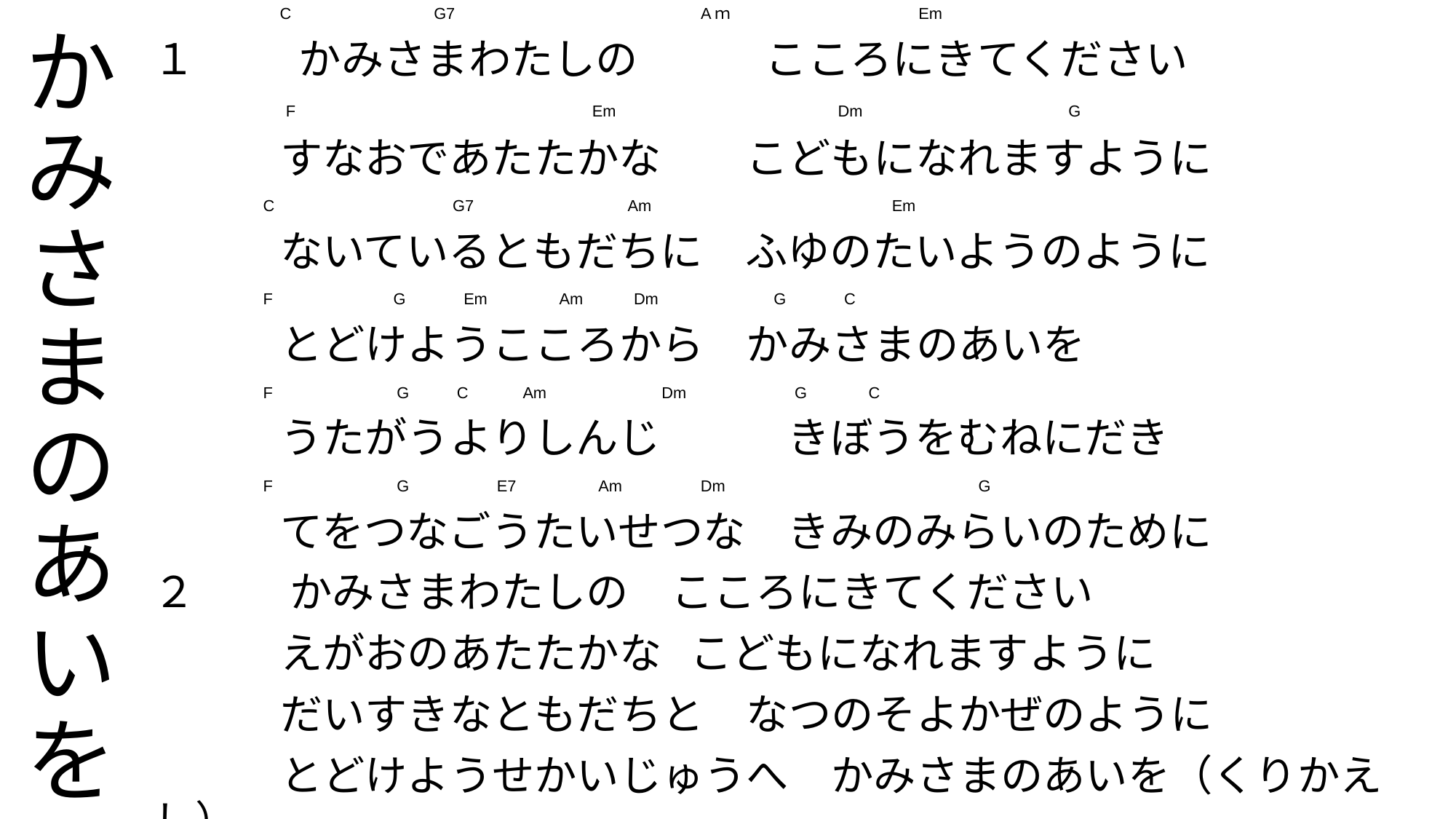

# かみさまのあいを
 　　　　　　      C　　　　　　　       G7　　　　　　　　　　　　              Aｍ　　　　　　　　　            Em
１  　　かみさまわたしの　　　こころにきてください
　　　　　　F　　　　　　　　　　　　　　　               Em　　　　　　　                              Dm　　　　　　　　　　　       G
　　　すなおであたたかな　　こどもになれますように
　　　                 C　　　　                               G7　　　　                        Am　　　　　　                                        Em
　　　ないているともだちに　ふゆのたいようのように
　　　                 F　　                   　G　          Em　              Am　        Dm　　                      G　          C
　　　とどけようこころから　かみさまのあいを
　　　                 F　　　                    G　       C　         Am　　                      Dm　                    　G　           C
　　　うたがうよりしんじ　　　きぼうをむねにだき
　　                 　F　　　                    G　　              E7　                 Am　                Dm　　　　　　　                                       G
　　　てをつなごうたいせつな　きみのみらいのために
２ 　　かみさまわたしの　こころにきてください
　　　えがおのあたたかな   こどもになれますように
　　　だいすきなともだちと　なつのそよかぜのように
　　　とどけようせかいじゅうへ　かみさまのあいを（くりかえし）